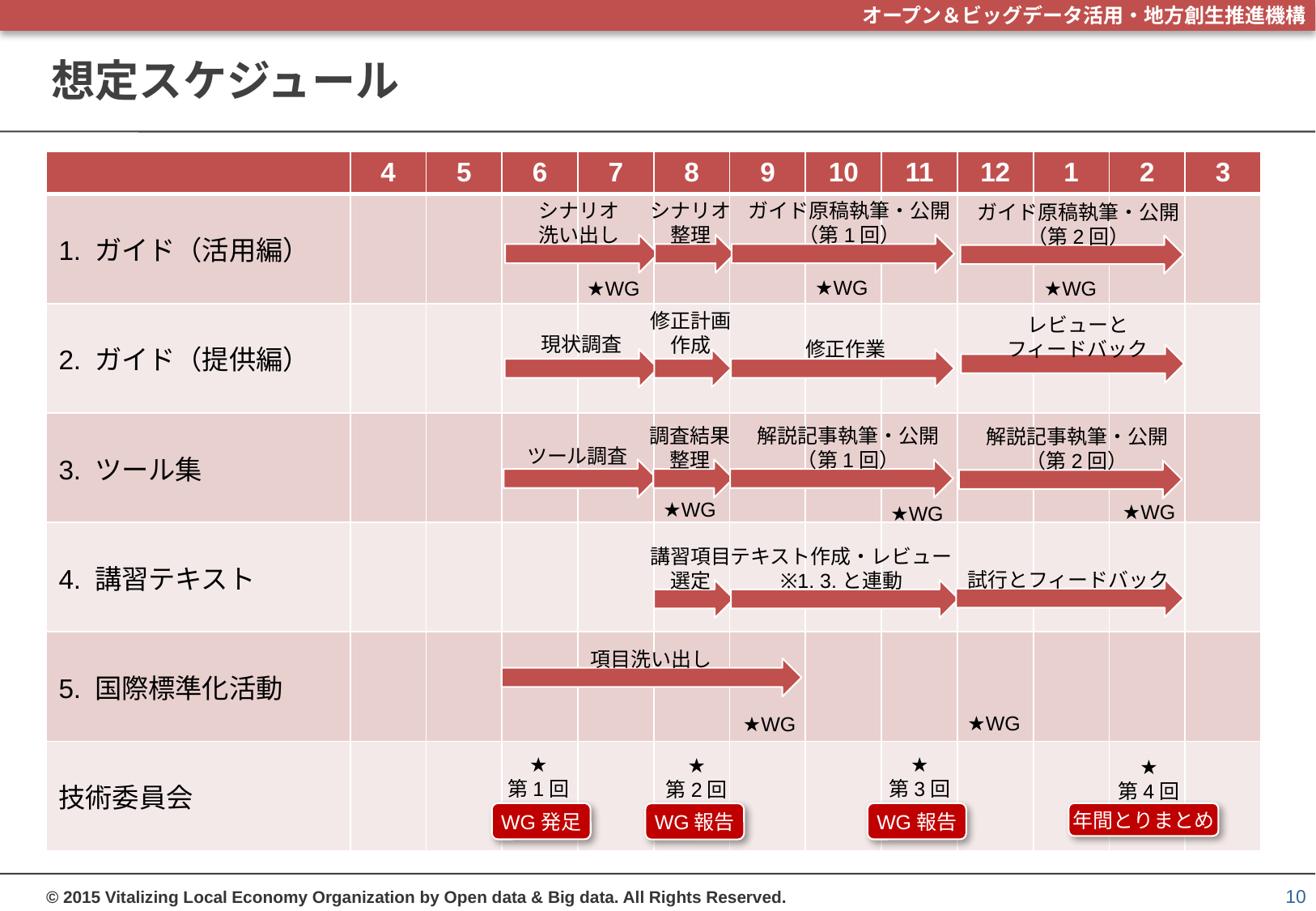

# 想定スケジュール
|  | 4 | 5 | 6 | 7 | 8 | 9 | 10 | 11 | 12 | 1 | 2 | 3 |
| --- | --- | --- | --- | --- | --- | --- | --- | --- | --- | --- | --- | --- |
| 1. ガイド（活用編） |  |  |  |  |  |  |  |  |  |  |  |  |
| 2. ガイド（提供編） |  |  |  |  |  |  |  |  |  |  |  |  |
| 3. ツール集 |  |  |  |  |  |  |  |  |  |  |  |  |
| 4. 講習テキスト |  |  |  |  |  |  |  |  |  |  |  |  |
| 5. 国際標準化活動 |  |  |  |  |  |  |  |  |  |  |  |  |
| 技術委員会 |  |  |  |  |  |  |  |  |  |  |  |  |
シナリオ
整理
ガイド原稿執筆・公開
（第1回）
シナリオ
洗い出し
ガイド原稿執筆・公開
（第2回）

★WG
★WG
★WG
修正計画
作成
レビューと
フィードバック
現状調査
修正作業

調査結果
整理
解説記事執筆・公開
（第1回）
解説記事執筆・公開
（第2回）
ツール調査

★WG
★WG
★WG
講習項目
選定
テキスト作成・レビュー
※1. 3.と連動
試行とフィードバック

項目洗い出し

★WG
★WG
★
第3回
★
第1回
★
第2回
★
第4回
WG報告
年間とりまとめ
WG発足
WG報告
10